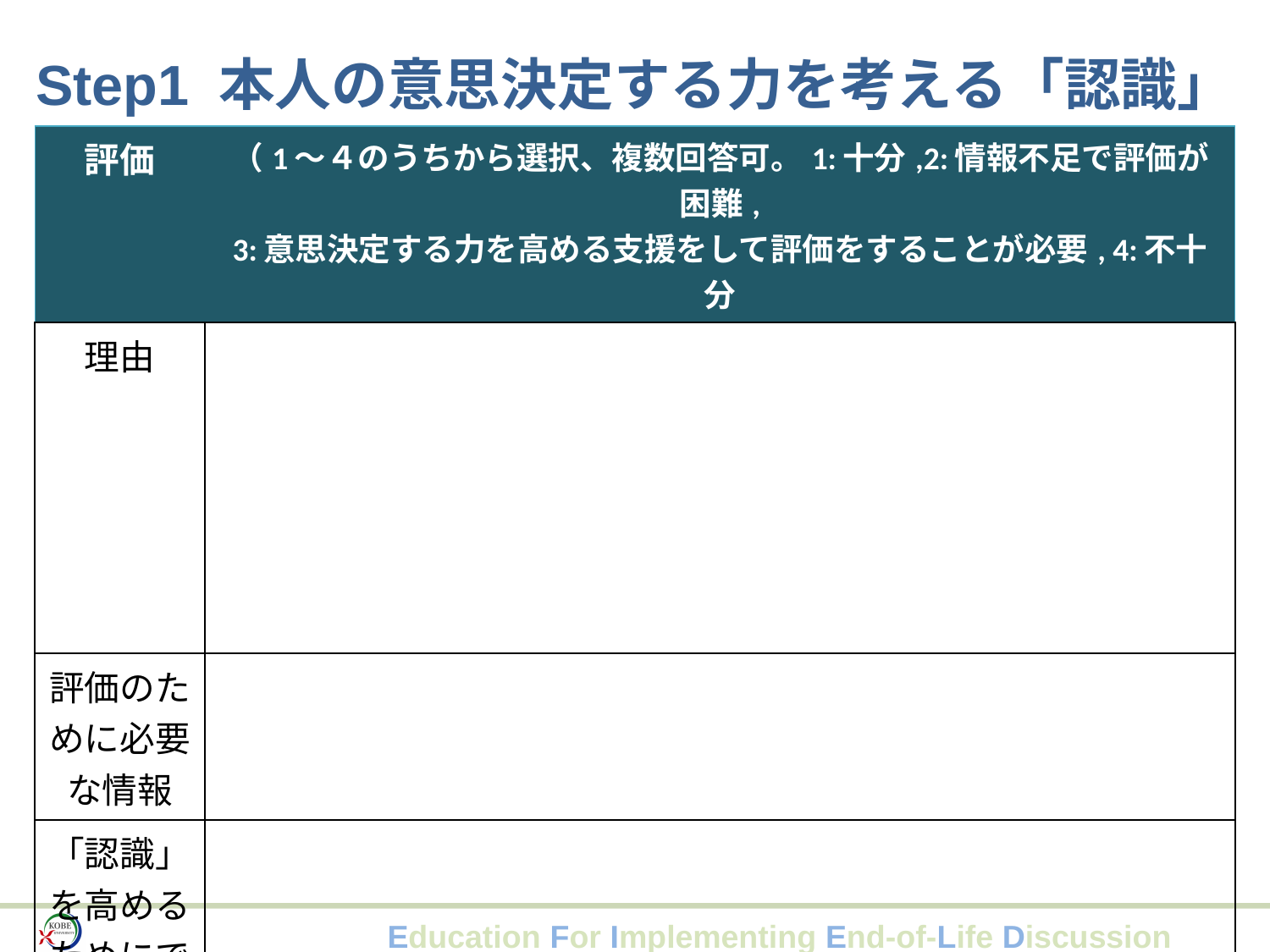

# Step1 本人の意思決定する力を考える「認識」
| 評価 | （1〜４のうちから選択、複数回答可。1:十分,2:情報不足で評価が困難, 3:意思決定する力を高める支援をして評価をすることが必要, 4:不十分 |
| --- | --- |
| 理由 |  |
| 評価のために必要な情報 |  |
| 「認識」を高めるためにできる支援 |  |